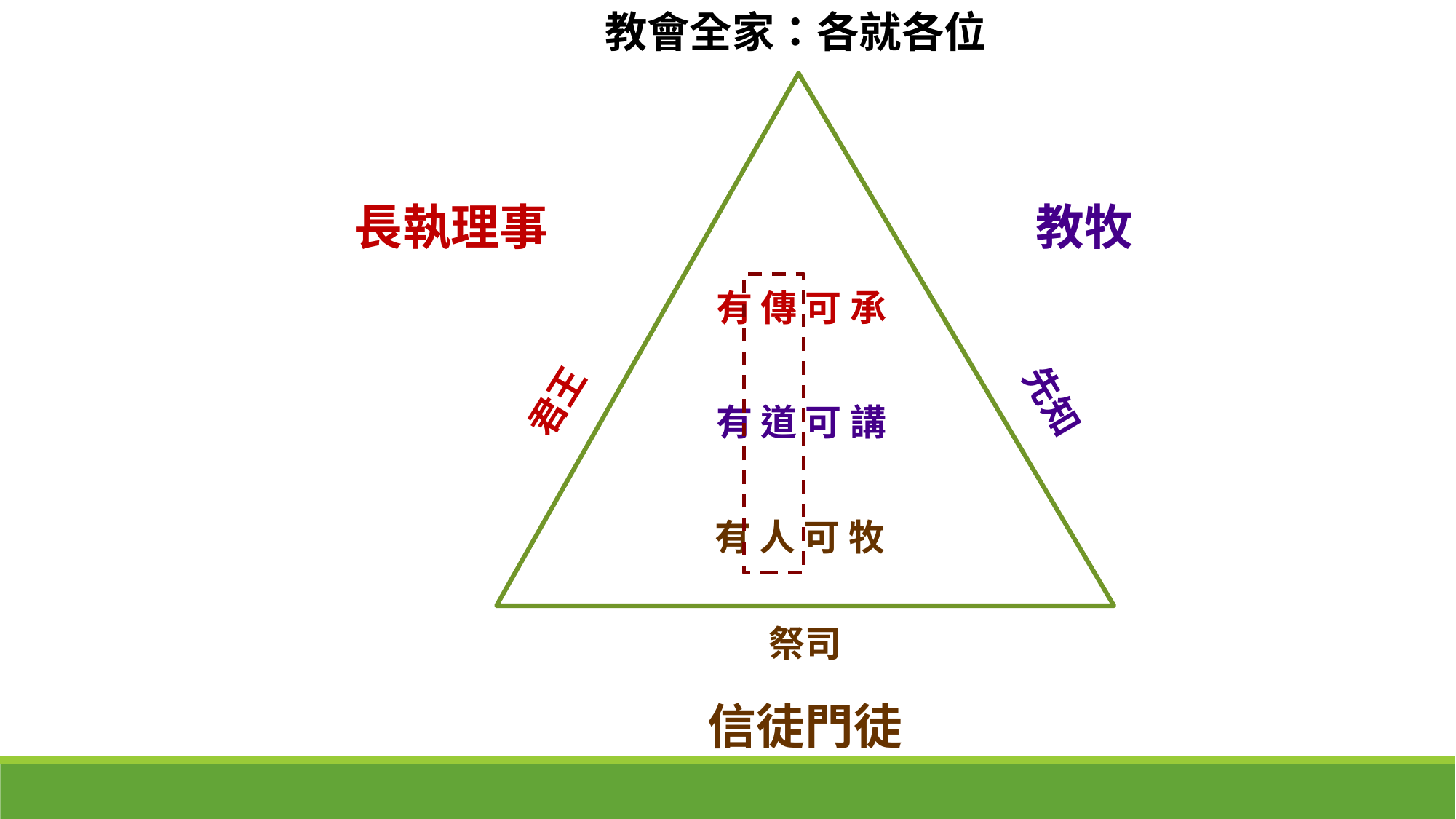

教會全家：各就各位

教牧
長執理事

  有 傳 可 承

先知
君王
  有 道 可 講

  有 人 可 牧
祭司
信徒門徒